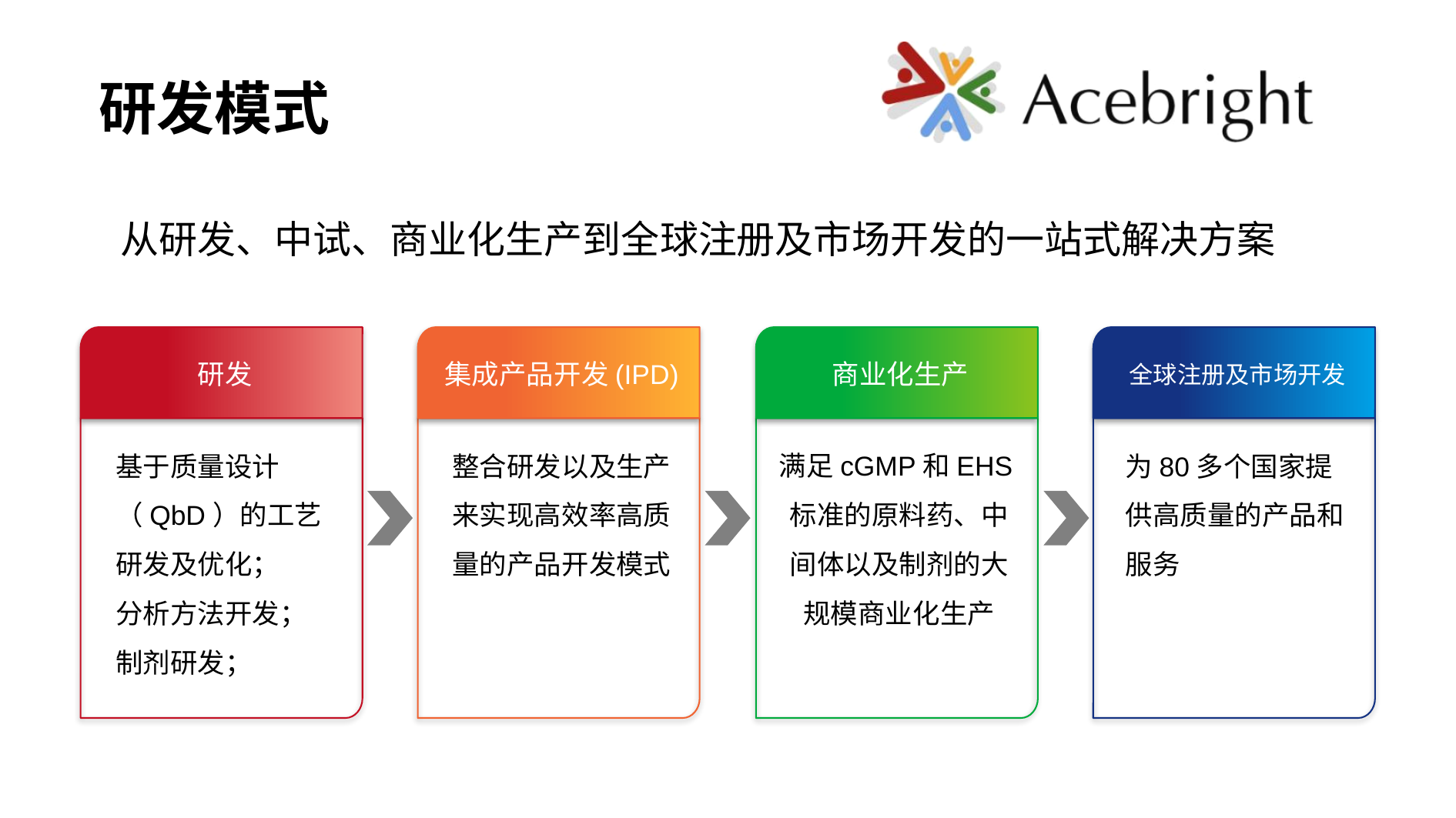

# 研发模式
从研发、中试、商业化生产到全球注册及市场开发的一站式解决方案

研发
集成产品开发(IPD)
商业化生产
全球注册及市场开发

满足cGMP和EHS标准的原料药、中间体以及制剂的大规模商业化生产
基于质量设计（QbD）的工艺研发及优化；
分析方法开发；
制剂研发；
整合研发以及生产来实现高效率高质量的产品开发模式
为80多个国家提供高质量的产品和服务